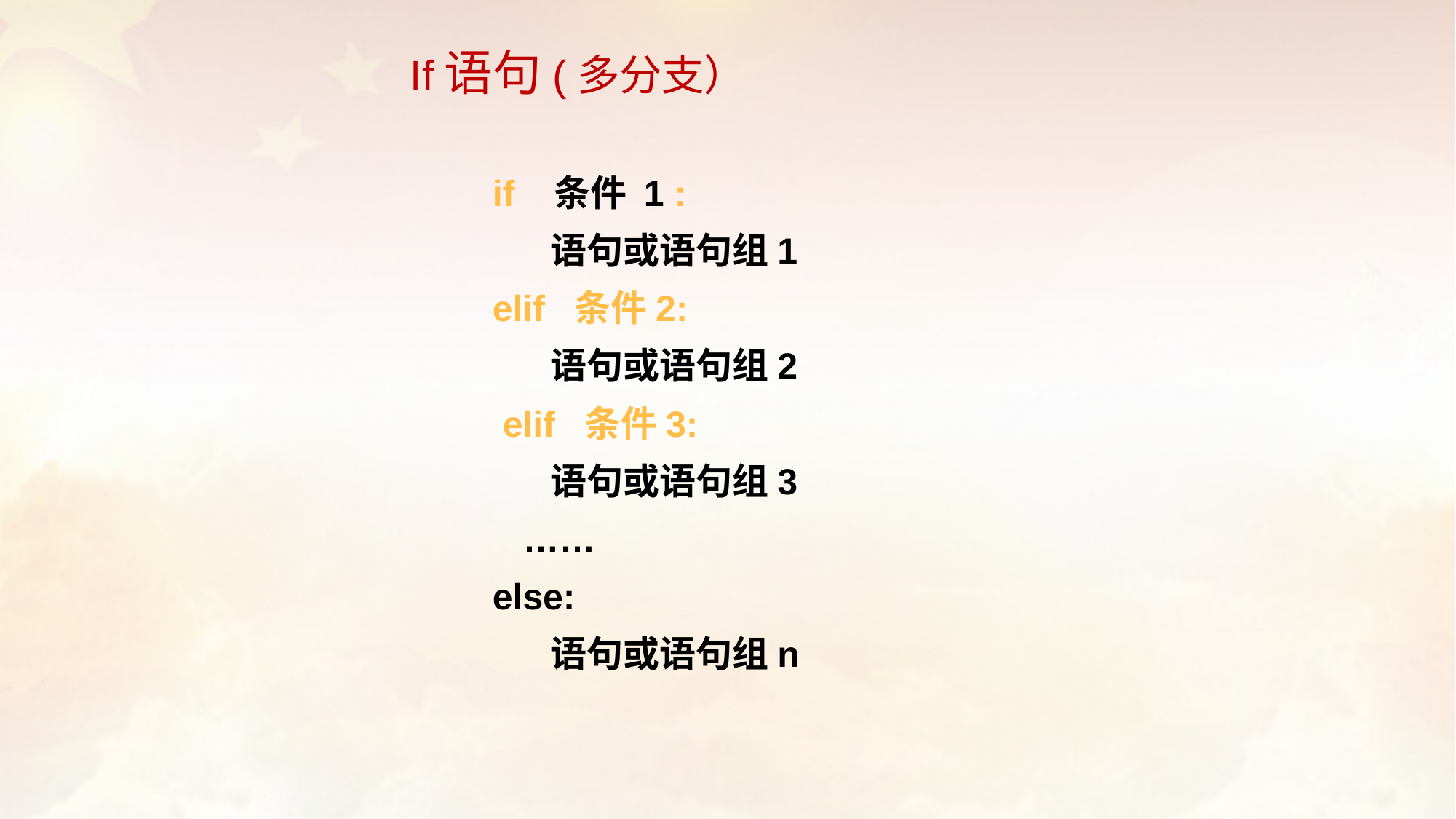

If语句(多分支）
if   条件 1 :
      语句或语句组1
elif  条件2:
      语句或语句组2
 elif  条件3:
      语句或语句组3
   ……
else:
      语句或语句组n